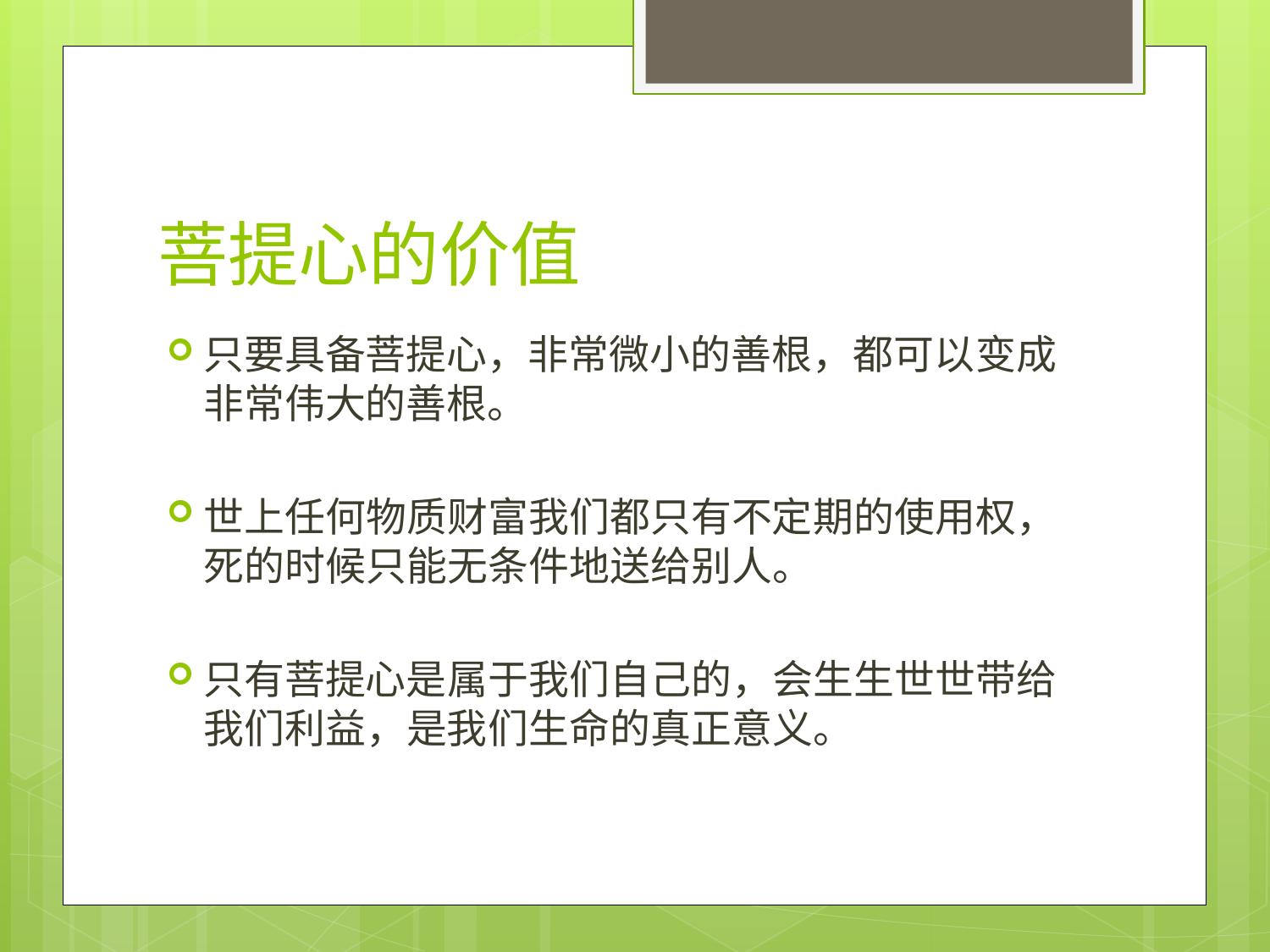

# 菩提心的价值
只要具备菩提心，非常微小的善根，都可以变成非常伟大的善根。

世上任何物质财富我们都只有不定期的使用权，死的时候只能无条件地送给别人。

只有菩提心是属于我们自己的，会生生世世带给我们利益，是我们生命的真正意义。